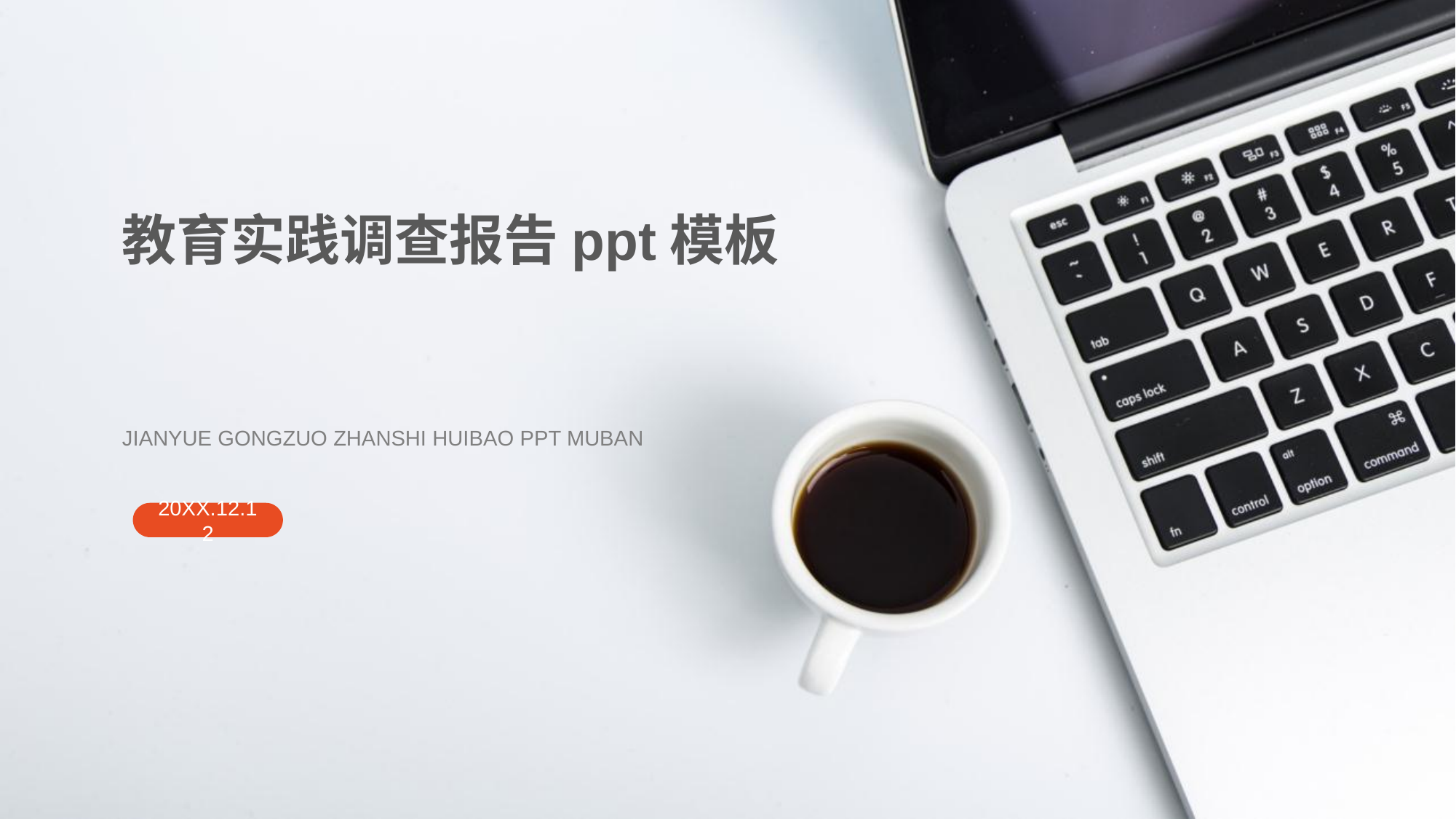

教育实践调查报告ppt模板
JIANYUE GONGZUO ZHANSHI HUIBAO PPT MUBAN
20XX.12.12